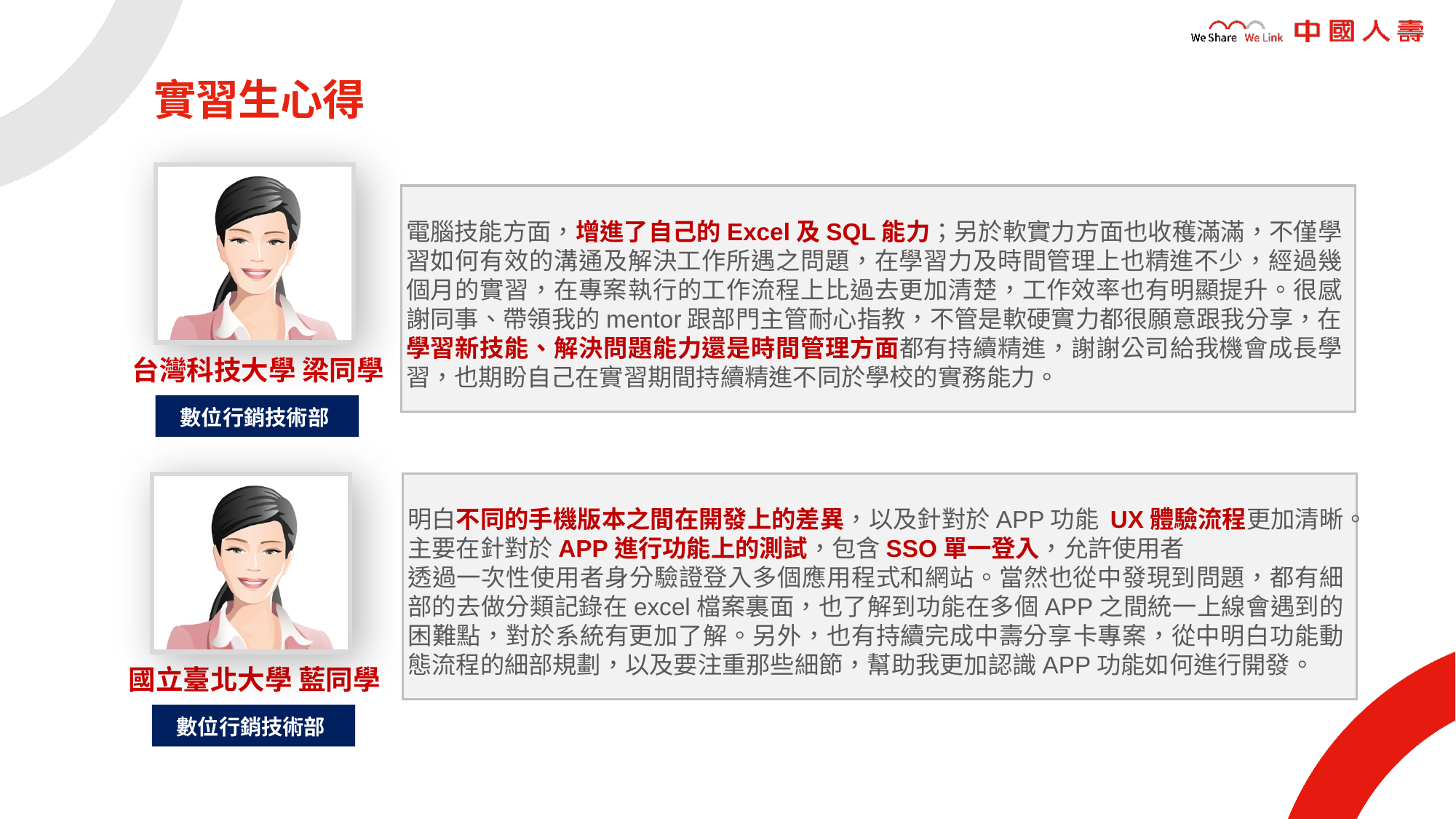

實習生心得

電腦技能方面，增進了自己的Excel及SQL能力；另於軟實力方面也收穫滿滿，不僅學習如何有效的溝通及解決工作所遇之問題，在學習力及時間管理上也精進不少，經過幾個月的實習，在專案執行的工作流程上比過去更加清楚，工作效率也有明顯提升。很感謝同事、帶領我的mentor跟部門主管耐心指教，不管是軟硬實力都很願意跟我分享，在學習新技能、解決問題能力還是時間管理方面都有持續精進，謝謝公司給我機會成長學習，也期盼自己在實習期間持續精進不同於學校的實務能力。
台灣科技大學 梁同學

數位行銷技術部

明白不同的手機版本之間在開發上的差異，以及針對於APP功能 UX體驗流程更加清晰。
主要在針對於APP進行功能上的測試，包含SSO單一登入，允許使用者
透過一次性使用者身分驗證登入多個應用程式和網站。當然也從中發現到問題，都有細部的去做分類記錄在excel檔案裏面，也了解到功能在多個APP之間統一上線會遇到的困難點，對於系統有更加了解。另外，也有持續完成中壽分享卡專案，從中明白功能動態流程的細部規劃，以及要注重那些細節，幫助我更加認識APP功能如何進行開發。
國立臺北大學 藍同學

數位行銷技術部